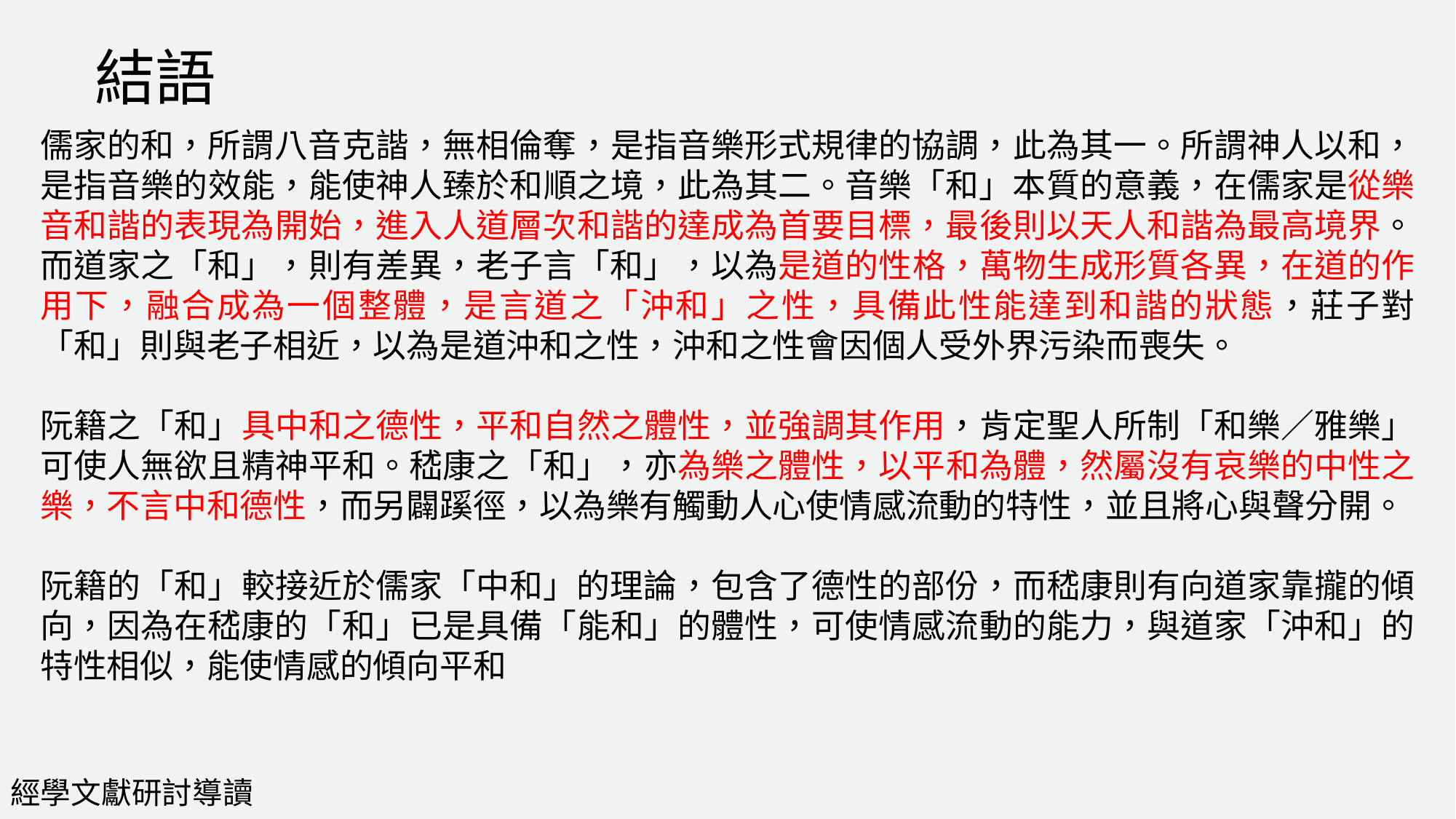

結語
儒家的和，所謂八音克諧，無相倫奪，是指音樂形式規律的協調，此為其一。所謂神人以和，是指音樂的效能，能使神人臻於和順之境，此為其二。音樂「和」本質的意義，在儒家是從樂音和諧的表現為開始，進入人道層次和諧的達成為首要目標，最後則以天人和諧為最高境界。而道家之「和」，則有差異，老子言「和」，以為是道的性格，萬物生成形質各異，在道的作用下，融合成為一個整體，是言道之「沖和」之性，具備此性能達到和諧的狀態，莊子對「和」則與老子相近，以為是道沖和之性，沖和之性會因個人受外界污染而喪失。

阮籍之「和」具中和之德性，平和自然之體性，並強調其作用，肯定聖人所制「和樂／雅樂」可使人無欲且精神平和。嵇康之「和」，亦為樂之體性，以平和為體，然屬沒有哀樂的中性之樂，不言中和德性，而另闢蹊徑，以為樂有觸動人心使情感流動的特性，並且將心與聲分開。

阮籍的「和」較接近於儒家「中和」的理論，包含了德性的部份，而嵇康則有向道家靠攏的傾向，因為在嵇康的「和」已是具備「能和」的體性，可使情感流動的能力，與道家「沖和」的特性相似，能使情感的傾向平和